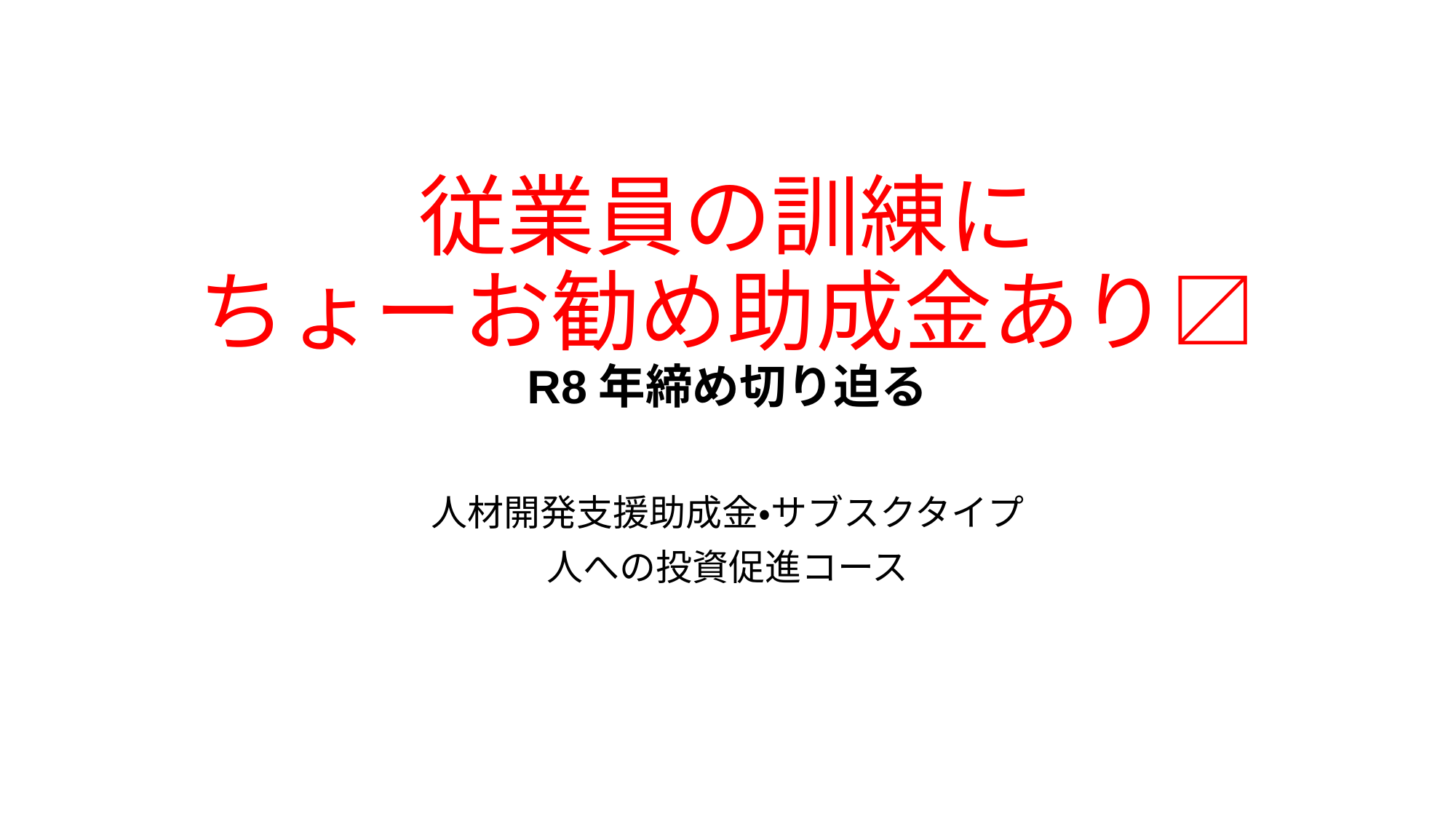

# 従業員の訓練に ちょーお勧め助成金あり〼 R8年締め切り迫る

人材開発支援助成金・サブスクタイプ
人への投資促進コース